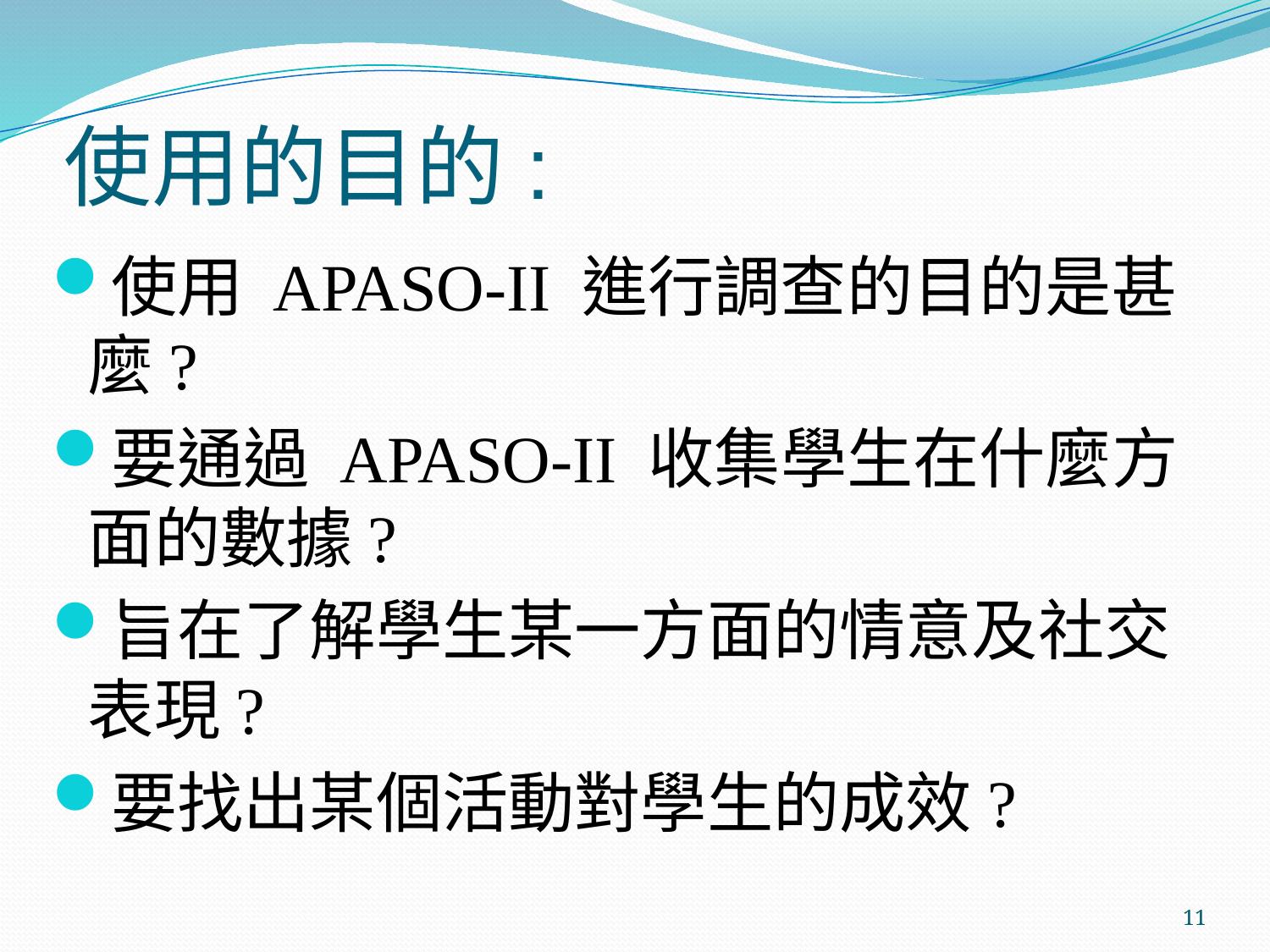

# 使用的目的:
使用 APASO-II 進行調查的目的是甚麼?
要通過 APASO-II 收集學生在什麼方面的數據?
旨在了解學生某一方面的情意及社交表現?
要找出某個活動對學生的成效?

11